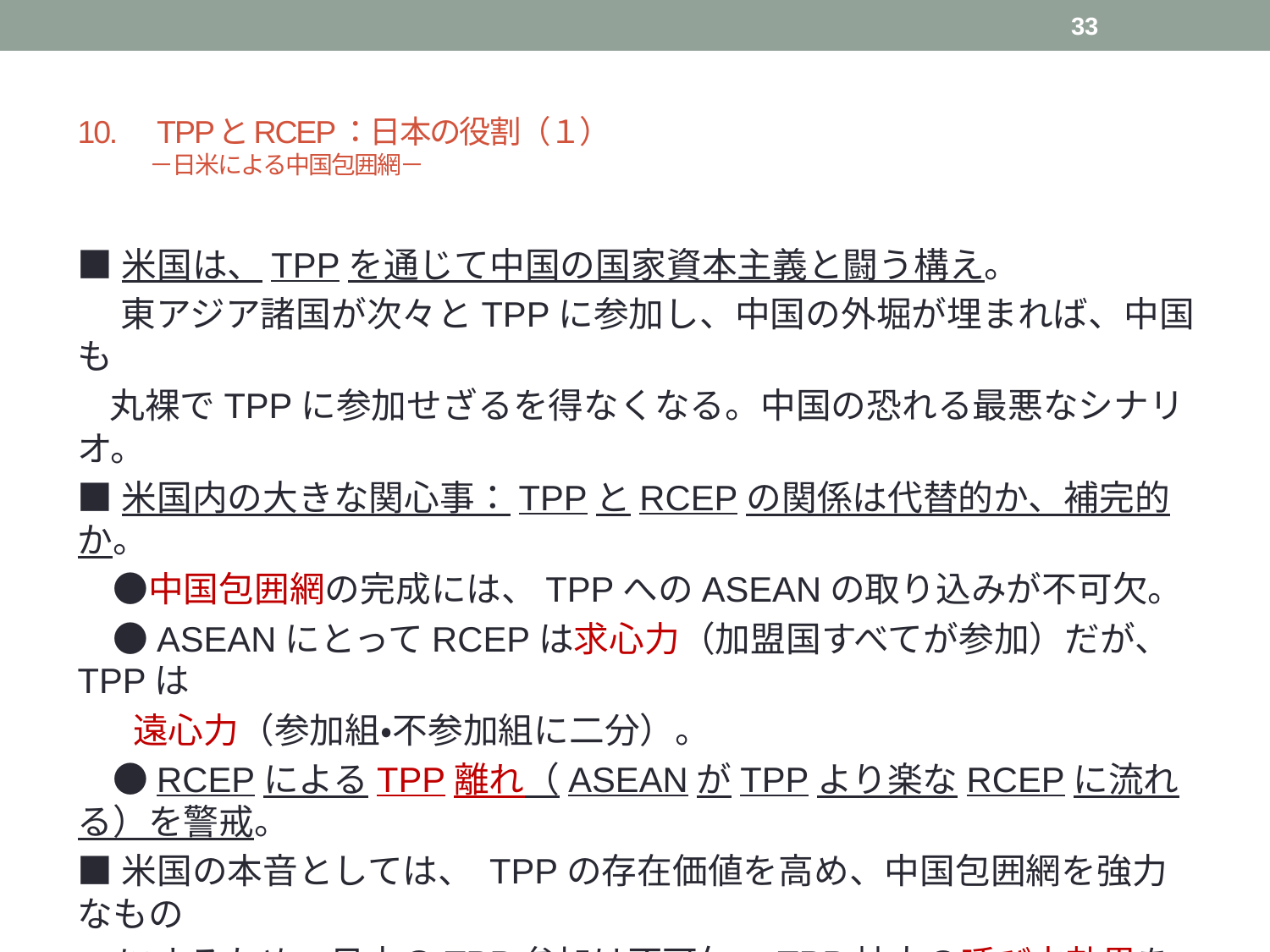

33
# 10.　TPPとRCEP：日本の役割（１）　　　　　 　　　 －日米による中国包囲網－
■米国は、TPPを通じて中国の国家資本主義と闘う構え。
　 東アジア諸国が次々とTPPに参加し、中国の外堀が埋まれば、中国も
   丸裸でTPPに参加せざるを得なくなる。中国の恐れる最悪なシナリオ。
■米国内の大きな関心事：TPPとRCEPの関係は代替的か、補完的か。
　●中国包囲網の完成には、TPPへのASEANの取り込みが不可欠。
　●ASEANにとってRCEPは求心力（加盟国すべてが参加）だが、 TPPは
      遠心力（参加組・不参加組に二分）。
　●RCEPによるTPP離れ（ASEANがTPPより楽なRCEPに流れる）を警戒。
■米国の本音としては、 TPPの存在価値を高め、中国包囲網を強力なもの
    にするため、日本のTPP参加は不可欠。TPP拡大の呼び水効果を期待。
■日本は、中国の国家資本主義にどう向き合うべきか。中国市場のビジネ
    ス環境改善という観点から、「中国を21世紀型貿易の枠組みに取り込む」
  （日米が共有する理念）ため、米国と共闘を組むことは日本の国益と一致。